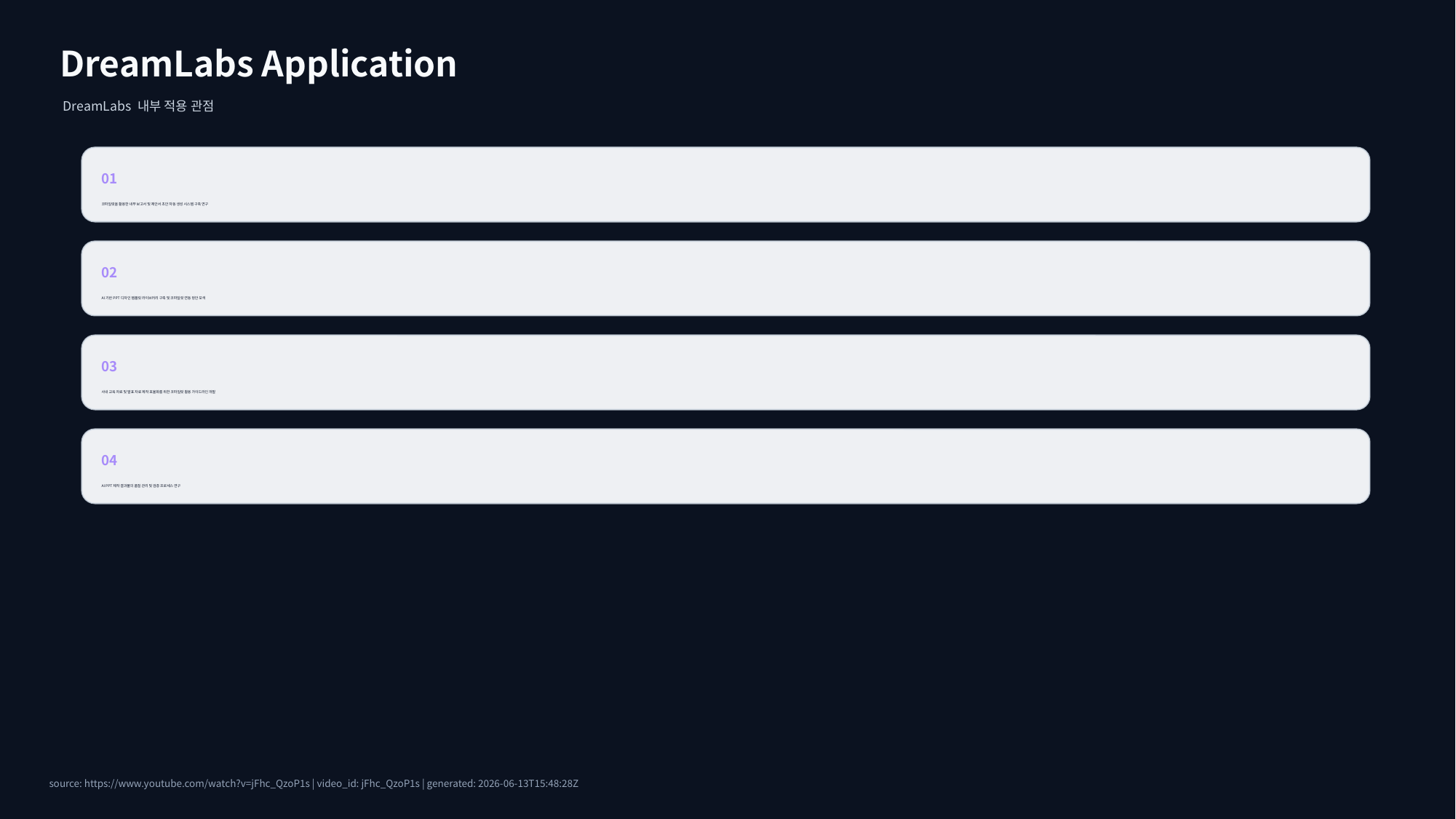

DreamLabs Application
DreamLabs 내부 적용 관점

01
코파일럿을 활용한 내부 보고서 및 제안서 초안 자동 생성 시스템 구축 연구

02
AI 기반 PPT 디자인 템플릿 라이브러리 구축 및 코파일럿 연동 방안 모색

03
사내 교육 자료 및 발표 자료 제작 효율화를 위한 코파일럿 활용 가이드라인 개발

04
AI PPT 제작 결과물의 품질 관리 및 검증 프로세스 연구
source: https://www.youtube.com/watch?v=jFhc_QzoP1s | video_id: jFhc_QzoP1s | generated: 2026-06-13T15:48:28Z